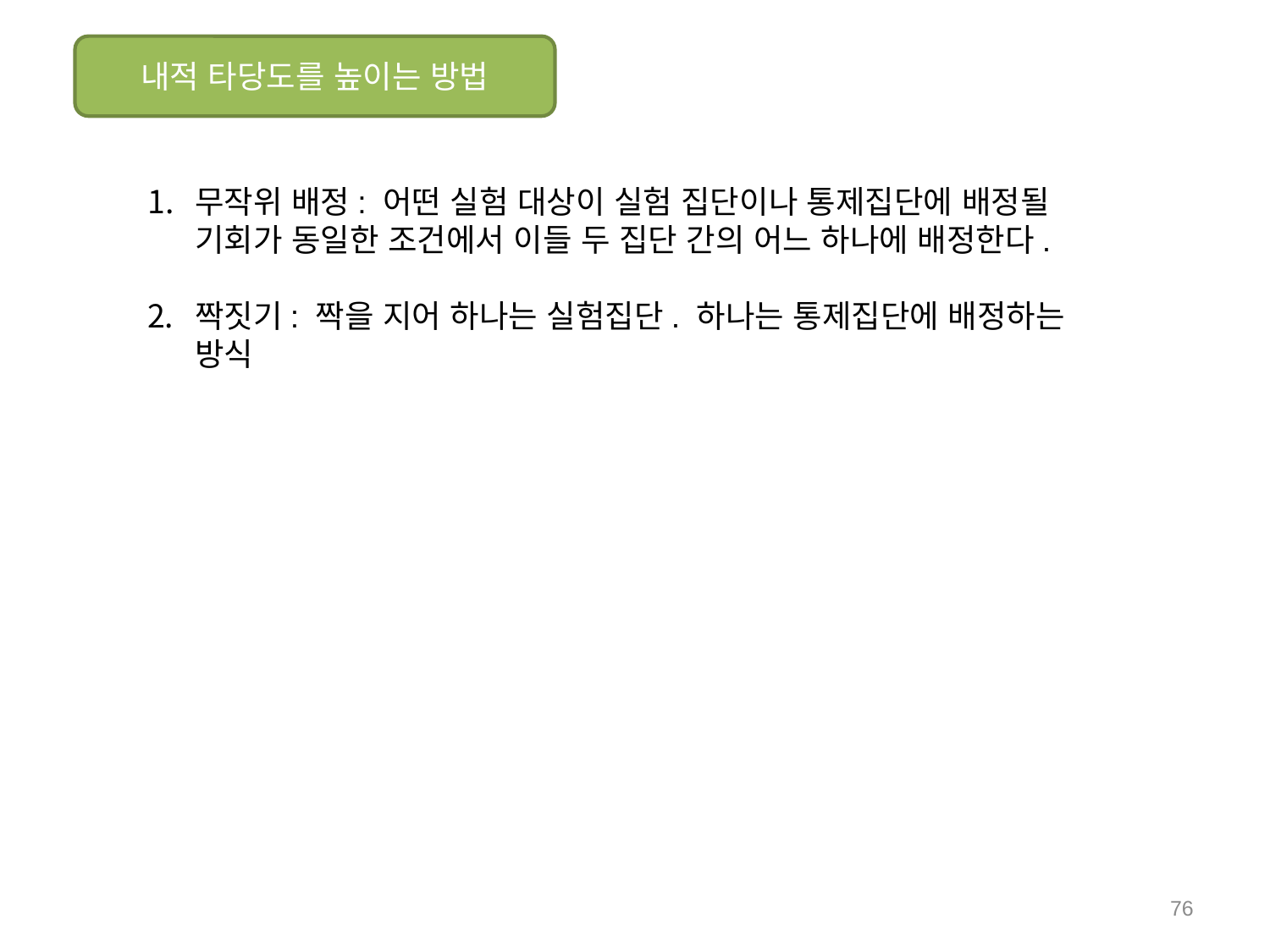

내적 타당도를 높이는 방법
무작위 배정: 어떤 실험 대상이 실험 집단이나 통제집단에 배정될 기회가 동일한 조건에서 이들 두 집단 간의 어느 하나에 배정한다.

짝짓기: 짝을 지어 하나는 실험집단. 하나는 통제집단에 배정하는 방식
76